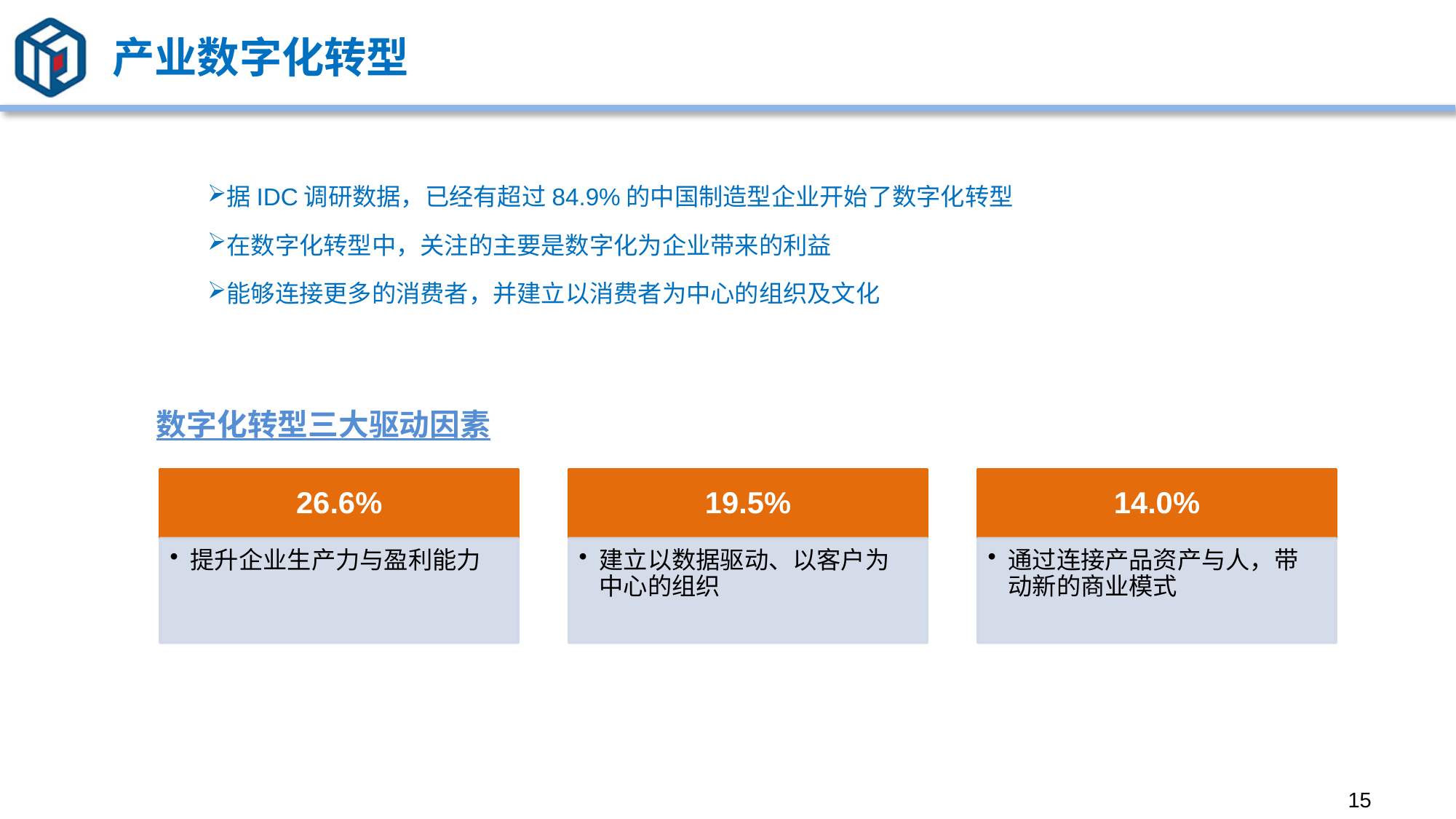

# 产业数字化转型
据IDC调研数据，已经有超过84.9%的中国制造型企业开始了数字化转型
在数字化转型中，关注的主要是数字化为企业带来的利益
能够连接更多的消费者，并建立以消费者为中心的组织及文化
数字化转型三大驱动因素
26.6%
提升企业生产力与盈利能力
19.5%
建立以数据驱动、以客户为中心的组织
14.0%
通过连接产品资产与人，带动新的商业模式
15